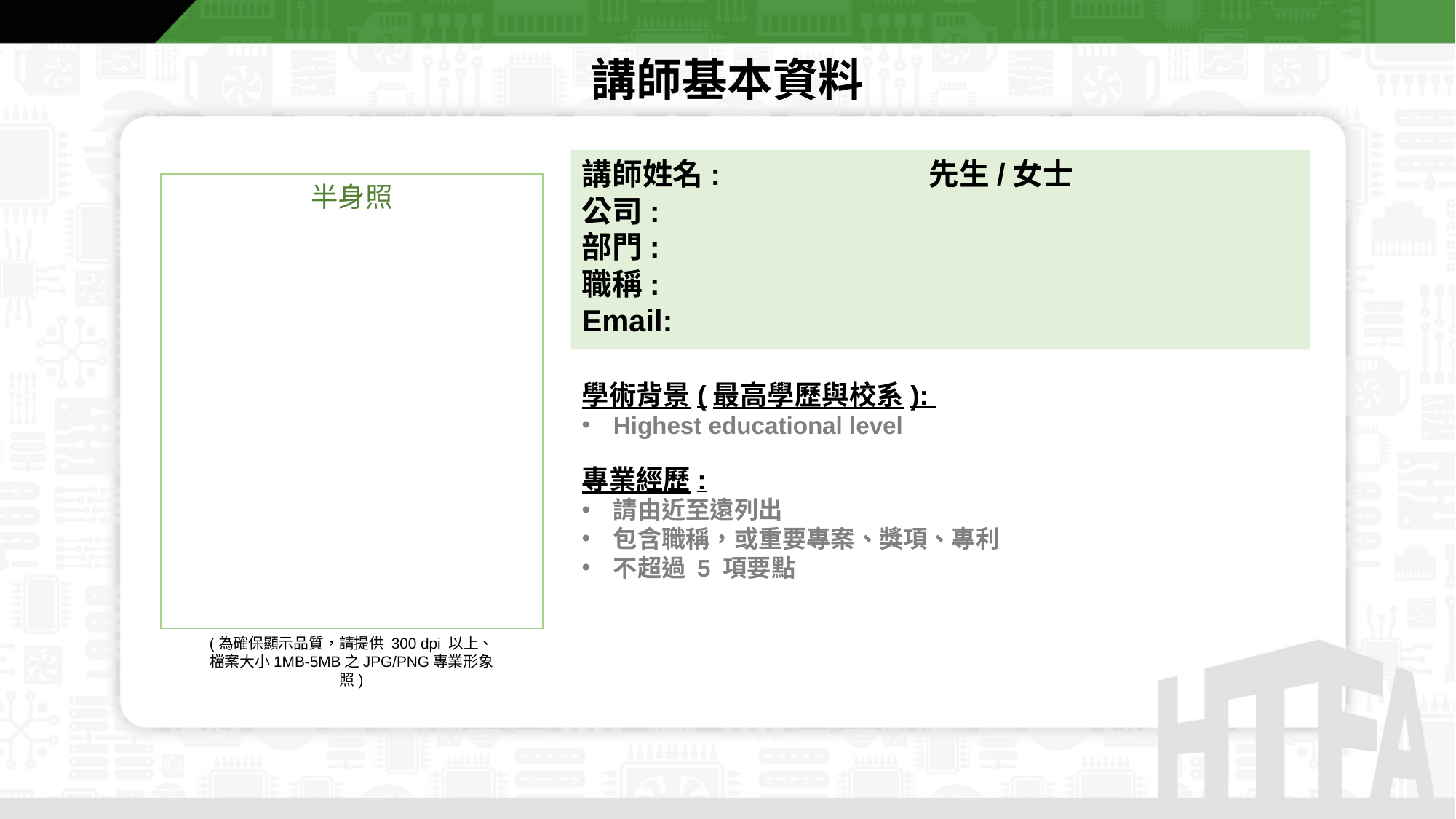

講師基本資料
講師姓名:                        先生/女士
公司:
部門:
職稱:
Email:
半身照

學術背景(最高學歷與校系):
Highest educational level
專業經歷:
請由近至遠列出
包含職稱，或重要專案、獎項、專利
不超過 5 項要點
(為確保顯示品質，請提供 300 dpi 以上、檔案大小1MB-5MB之JPG/PNG專業形象照)